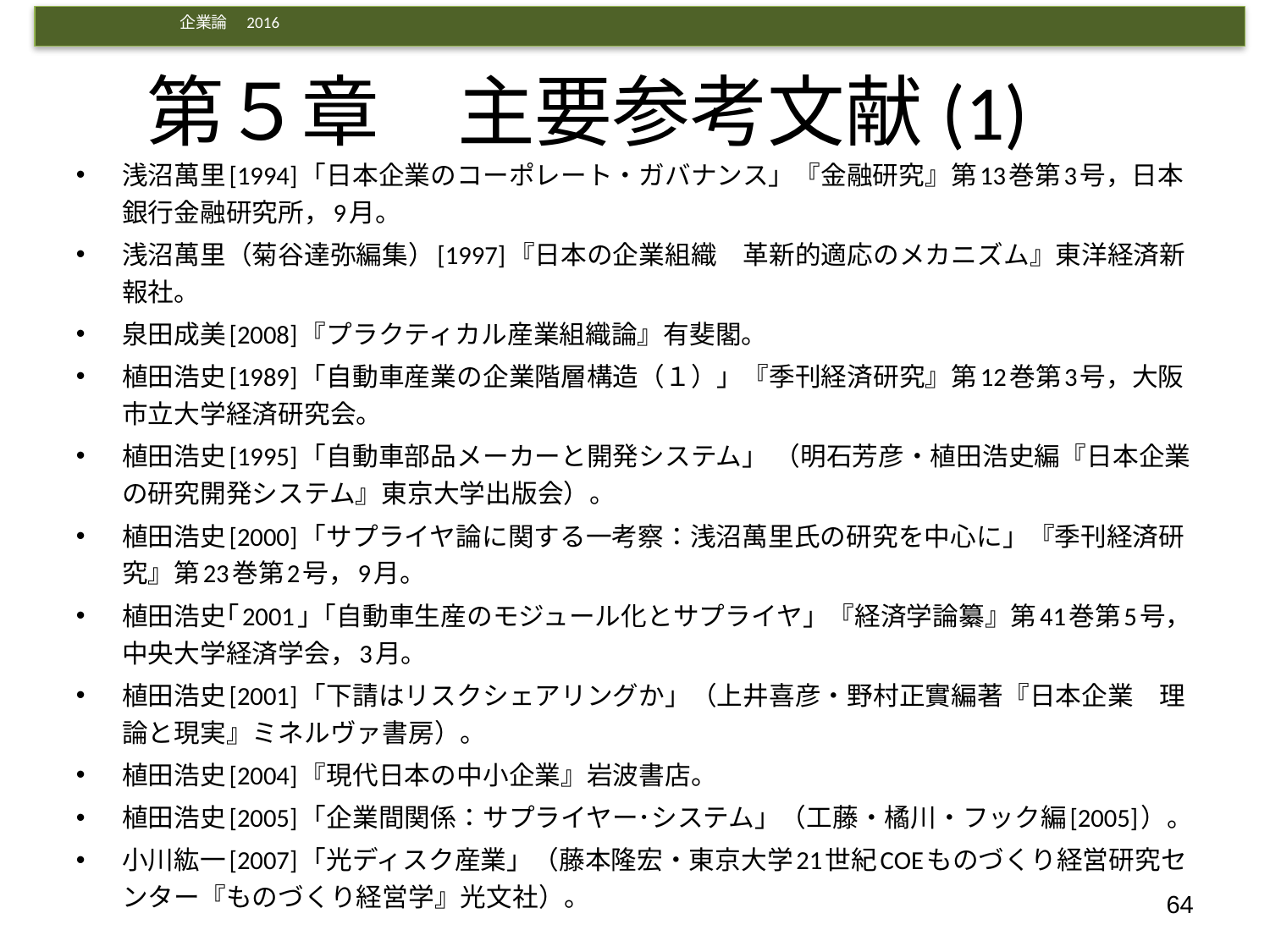

# 第５章　主要参考文献(1)
浅沼萬里[1994]「日本企業のコーポレート・ガバナンス」『金融研究』第13巻第3号，日本銀行金融研究所，9月。
浅沼萬里（菊谷達弥編集）[1997]『日本の企業組織　革新的適応のメカニズム』東洋経済新報社。
泉田成美[2008]『プラクティカル産業組織論』有斐閣。
植田浩史[1989]「自動車産業の企業階層構造（１）」『季刊経済研究』第12巻第3号，大阪市立大学経済研究会。
植田浩史[1995]「自動車部品メーカーと開発システム」 （明石芳彦・植田浩史編『日本企業の研究開発システム』東京大学出版会）。
植田浩史[2000]「サプライヤ論に関する一考察：浅沼萬里氏の研究を中心に」『季刊経済研究』第23巻第2号，9月。
植田浩史｢2001｣「自動車生産のモジュール化とサプライヤ」『経済学論纂』第41巻第5号，中央大学経済学会，3月。
植田浩史[2001]「下請はリスクシェアリングか」（上井喜彦・野村正實編著『日本企業　理論と現実』ミネルヴァ書房）。
植田浩史[2004]『現代日本の中小企業』岩波書店。
植田浩史[2005]「企業間関係：サプライヤー･システム」（工藤・橘川・フック編[2005]）。
小川紘一[2007]「光ディスク産業」（藤本隆宏・東京大学21世紀COEものづくり経営研究センター『ものづくり経営学』光文社）。

64